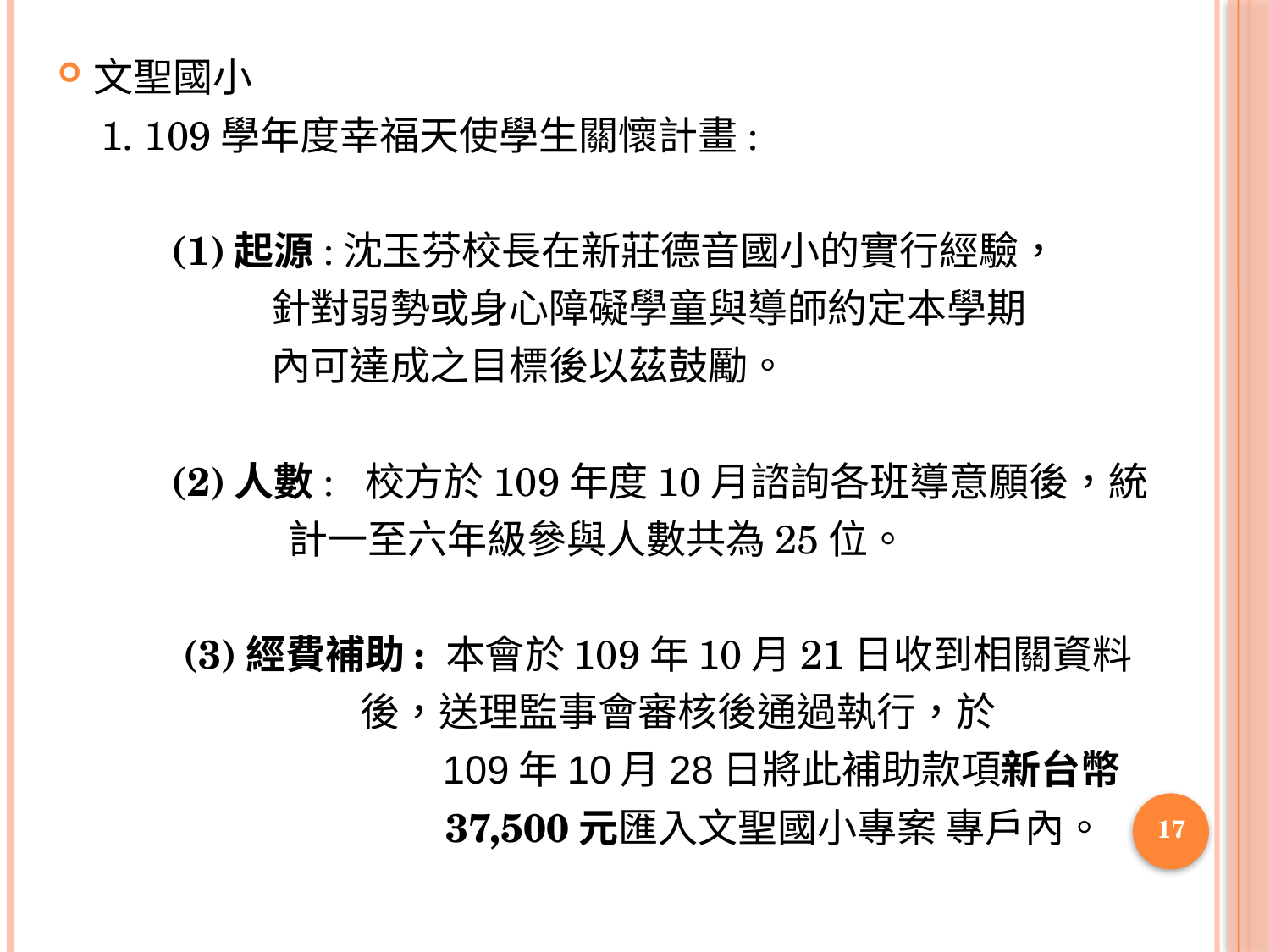

文聖國小
    1. 109學年度幸福天使學生關懷計畫:

          (1)起源:沈玉芬校長在新莊德音國小的實行經驗，
                       針對弱勢或身心障礙學童與導師約定本學期
                       內可達成之目標後以茲鼓勵。

          (2)人數:  校方於109年度10月諮詢各班導意願後，統
                         計一至六年級參與人數共為25位。

           (3)經費補助: 本會於109年10月21日收到相關資料
                                 後，送理監事會審核後通過執行，於
                                   109年10月28日將此補助款項新台幣
                                  37,500元匯入文聖國小專案 專戶內。

17